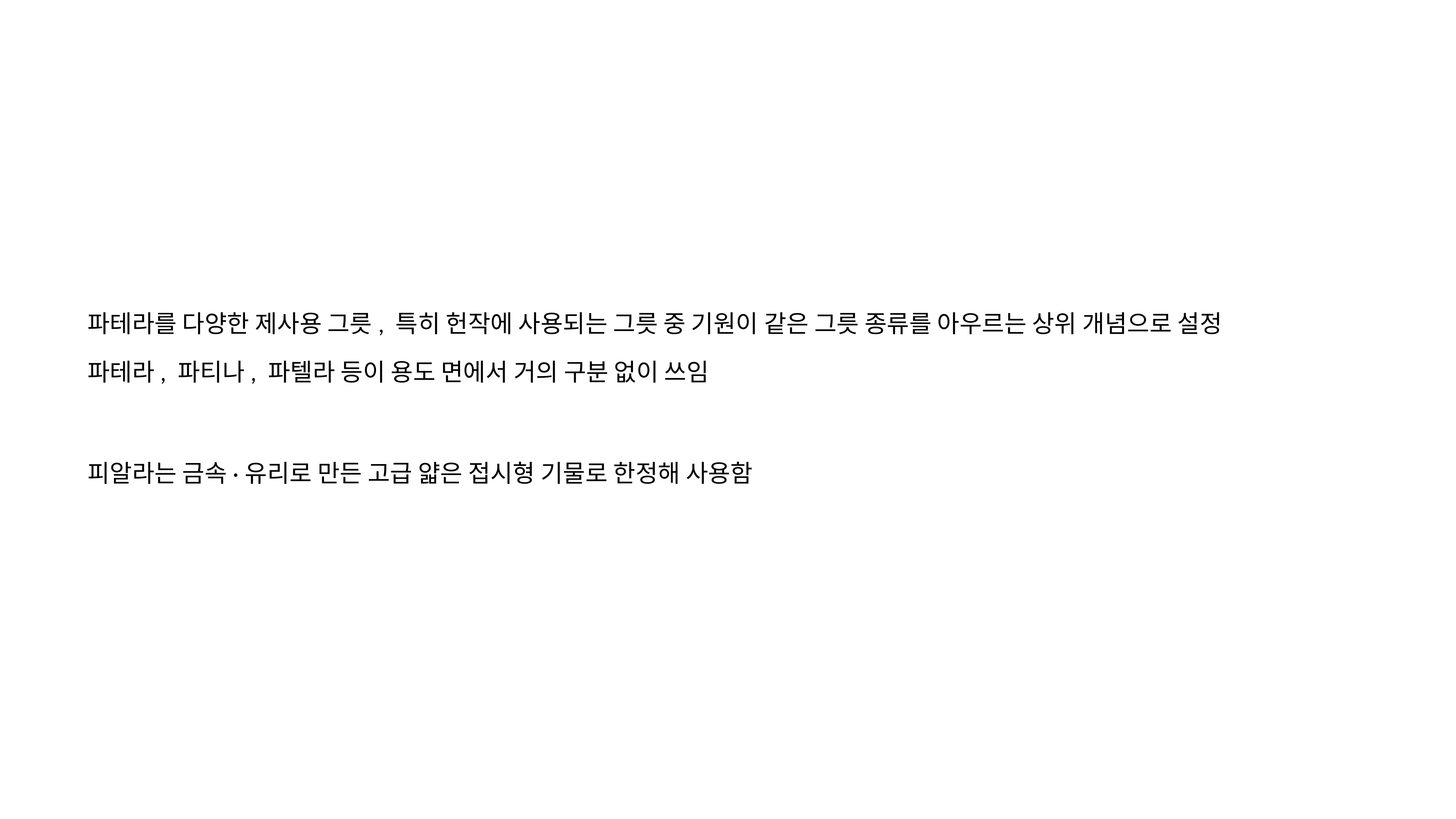

파테라를 다양한 제사용 그릇, 특히 헌작에 사용되는 그릇 중 기원이 같은 그릇 종류를 아우르는 상위 개념으로 설정
파테라, 파티나, 파텔라 등이 용도 면에서 거의 구분 없이 쓰임

피알라는 금속·유리로 만든 고급 얇은 접시형 기물로 한정해 사용함